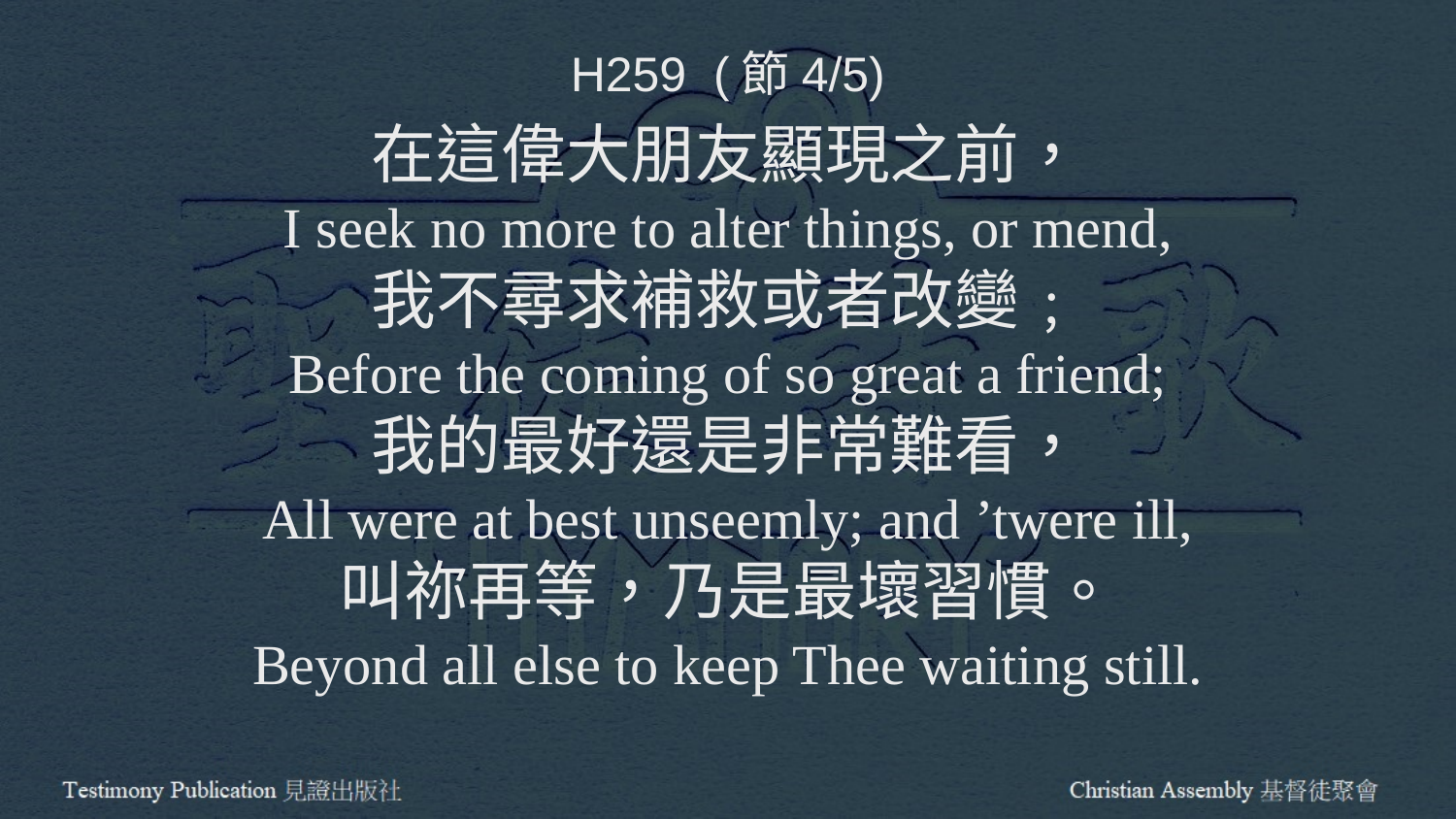

H259  (節4/5)
在這偉大朋友顯現之前，
I seek no more to alter things, or mend,
我不尋求補救或者改變﹔
Before the coming of so great a friend;
我的最好還是非常難看，
All were at best unseemly; and ’twere ill,
叫祢再等，乃是最壞習慣。
Beyond all else to keep Thee waiting still.